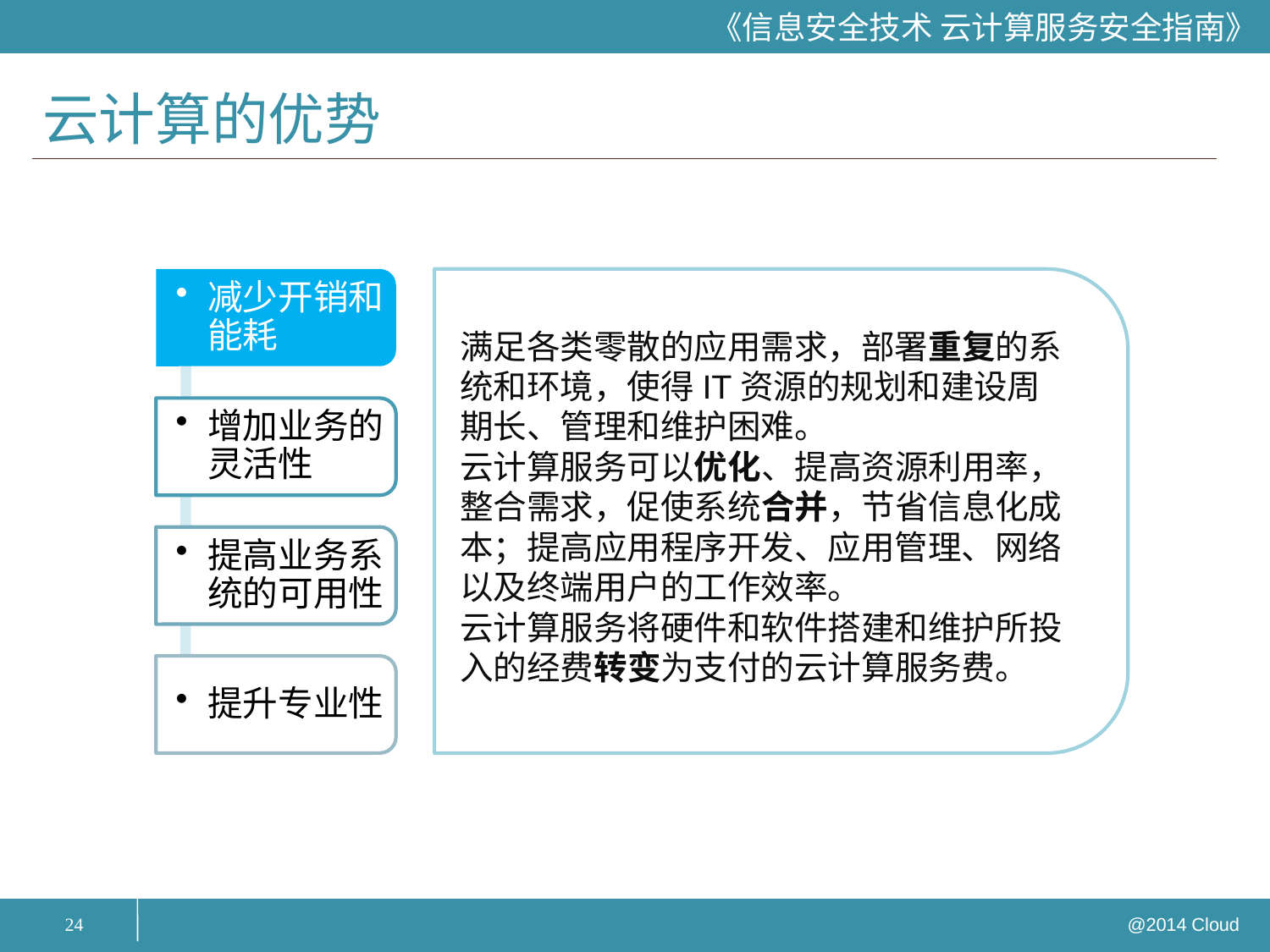

# 云计算的优势

减少开销和能耗
满足各类零散的应用需求，部署重复的系统和环境，使得IT资源的规划和建设周期长、管理和维护困难。
云计算服务可以优化、提高资源利用率，整合需求，促使系统合并，节省信息化成本；提高应用程序开发、应用管理、网络以及终端用户的工作效率。
云计算服务将硬件和软件搭建和维护所投入的经费转变为支付的云计算服务费。

增加业务的灵活性

提高业务系统的可用性

提升专业性
24